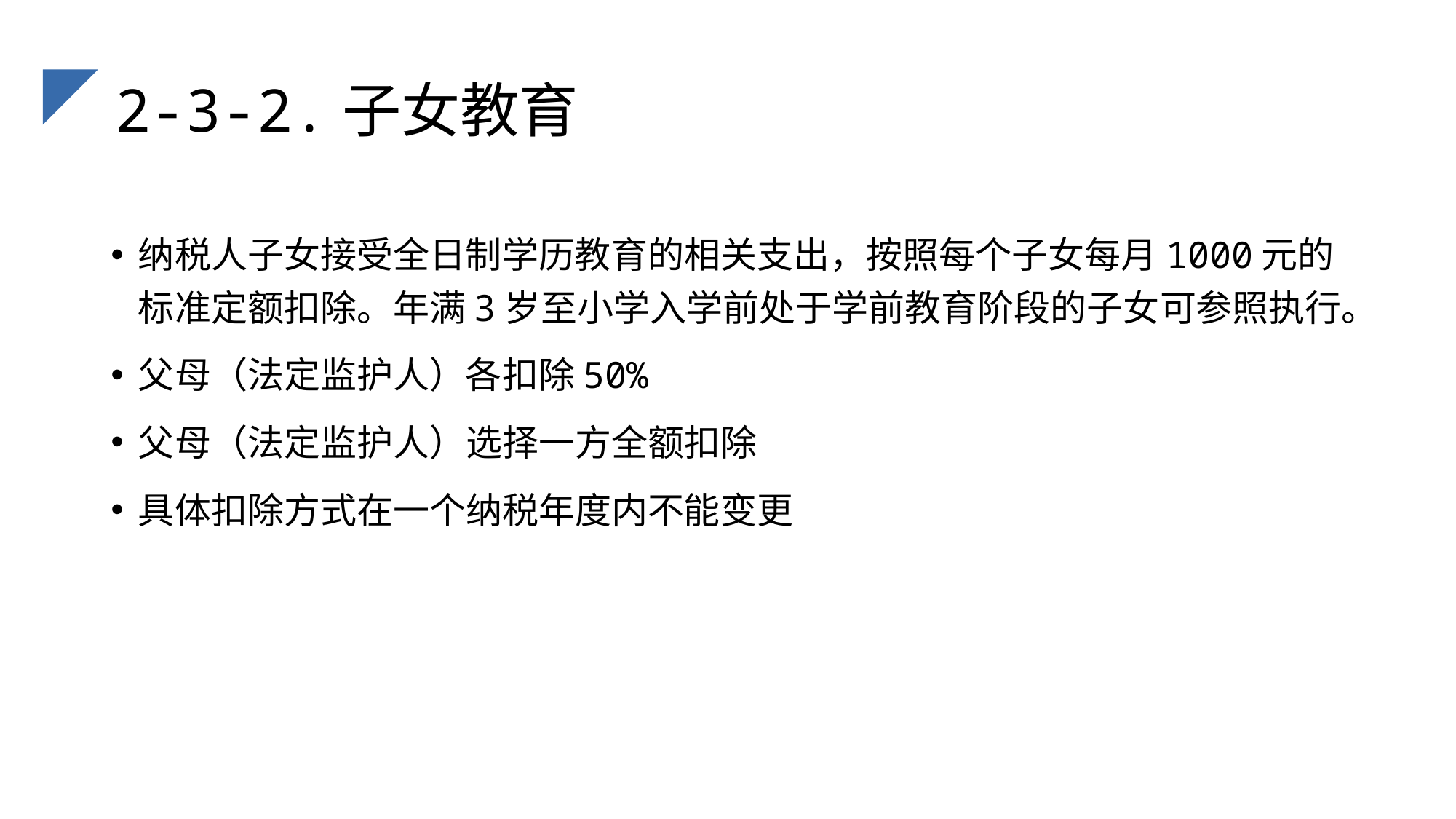

# 2-3-2.子女教育
纳税人子女接受全日制学历教育的相关支出，按照每个子女每月1000元的标准定额扣除。年满3岁至小学入学前处于学前教育阶段的子女可参照执行。
父母（法定监护人）各扣除50%
父母（法定监护人）选择一方全额扣除
具体扣除方式在一个纳税年度内不能变更